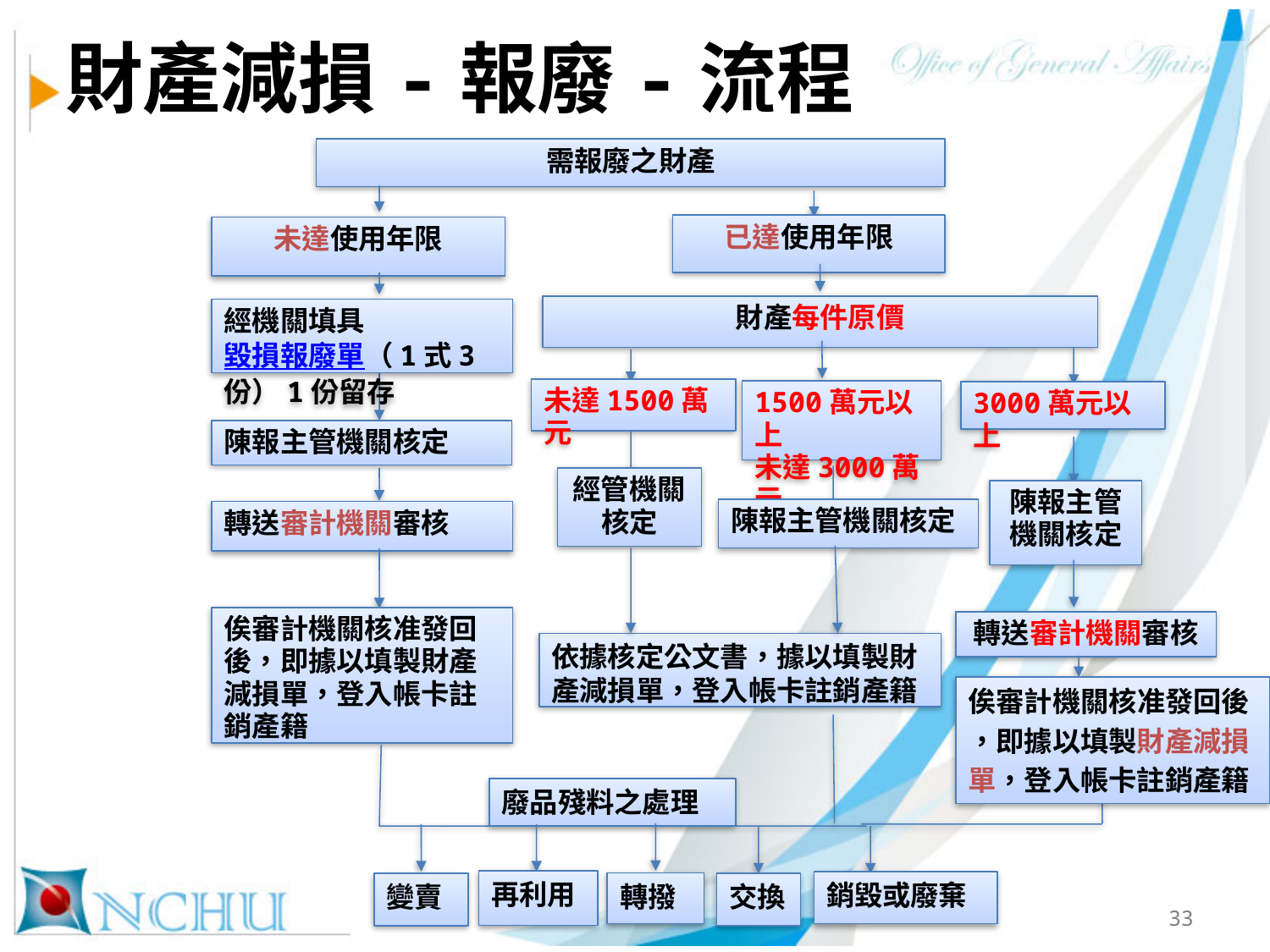

財產減損-報廢-流程

需報廢之財產

已達使用年限
未達使用年限

財產每件原價
經機關填具毀損報廢單（1式3份）1份留存

未達1500萬元
1500萬元以上
未達3000萬元
3000萬元以上
陳報主管機關核定

經管機關核定
陳報主管機關核定
陳報主管機關核定
轉送審計機關審核

俟審計機關核准發回後，即據以填製財產減損單，登入帳卡註銷產籍
轉送審計機關審核
依據核定公文書，據以填製財產減損單，登入帳卡註銷產籍

俟審計機關核准發回後
，即據以填製財產減損
單，登入帳卡註銷產籍

廢品殘料之處理

再利用
銷毀或廢棄
轉撥
變賣
交換
33